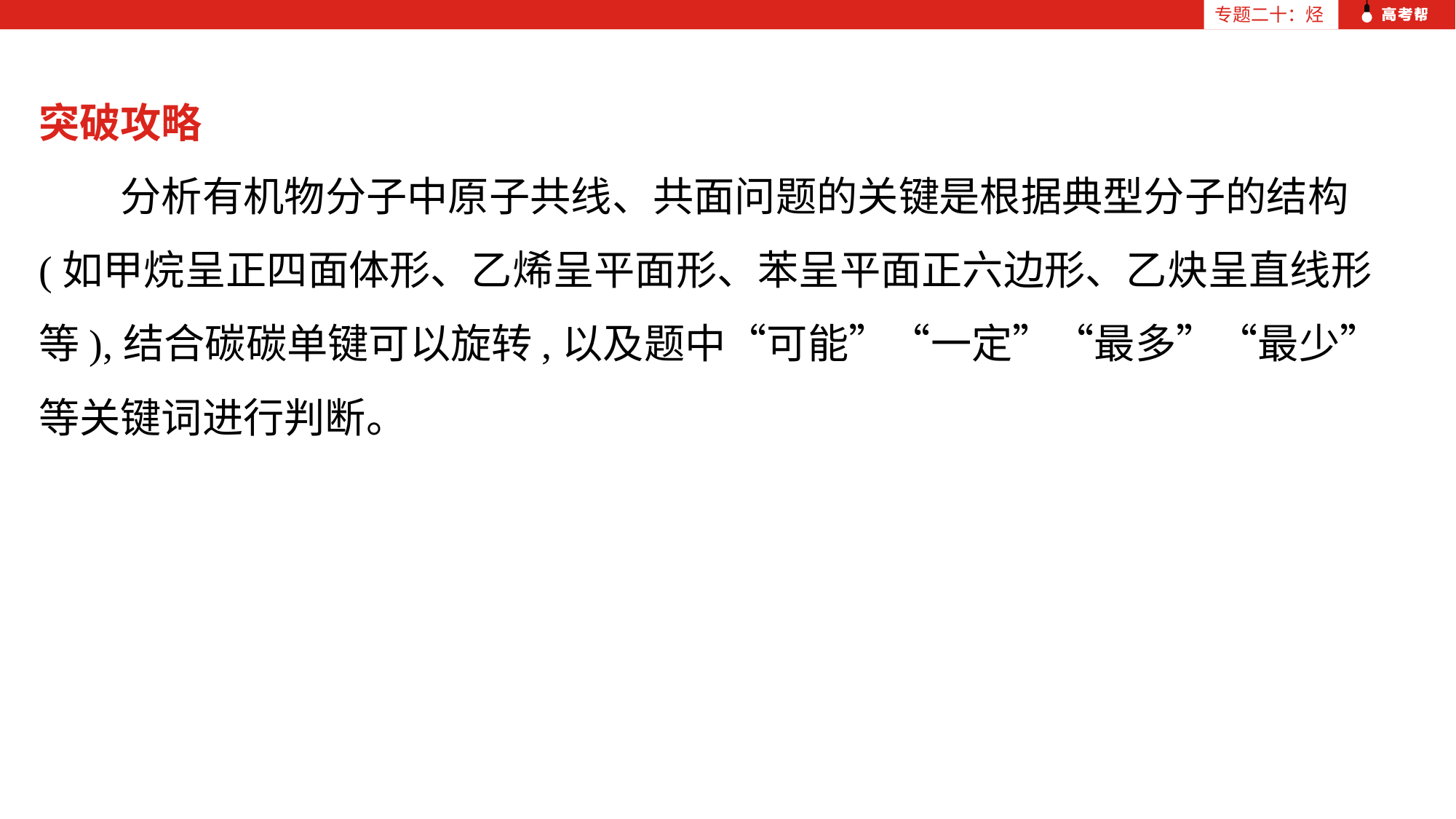

专题二十：烃

突破攻略
　　分析有机物分子中原子共线、共面问题的关键是根据典型分子的结构(如甲烷呈正四面体形、乙烯呈平面形、苯呈平面正六边形、乙炔呈直线形等),结合碳碳单键可以旋转,以及题中“可能”“一定”“最多”“最少”等关键词进行判断。